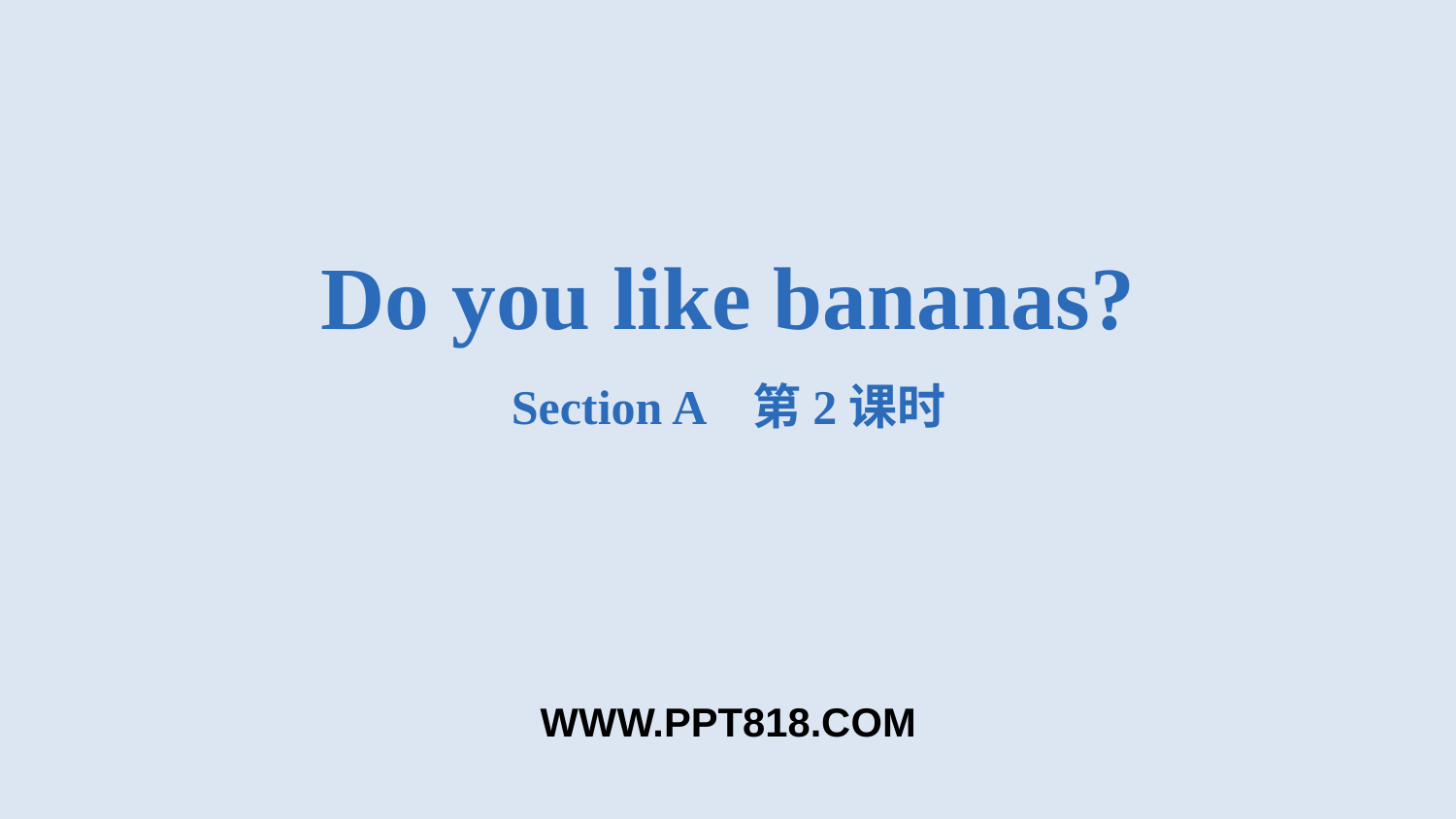

Do you like bananas?
Section A   第2课时
WWW.PPT818.COM